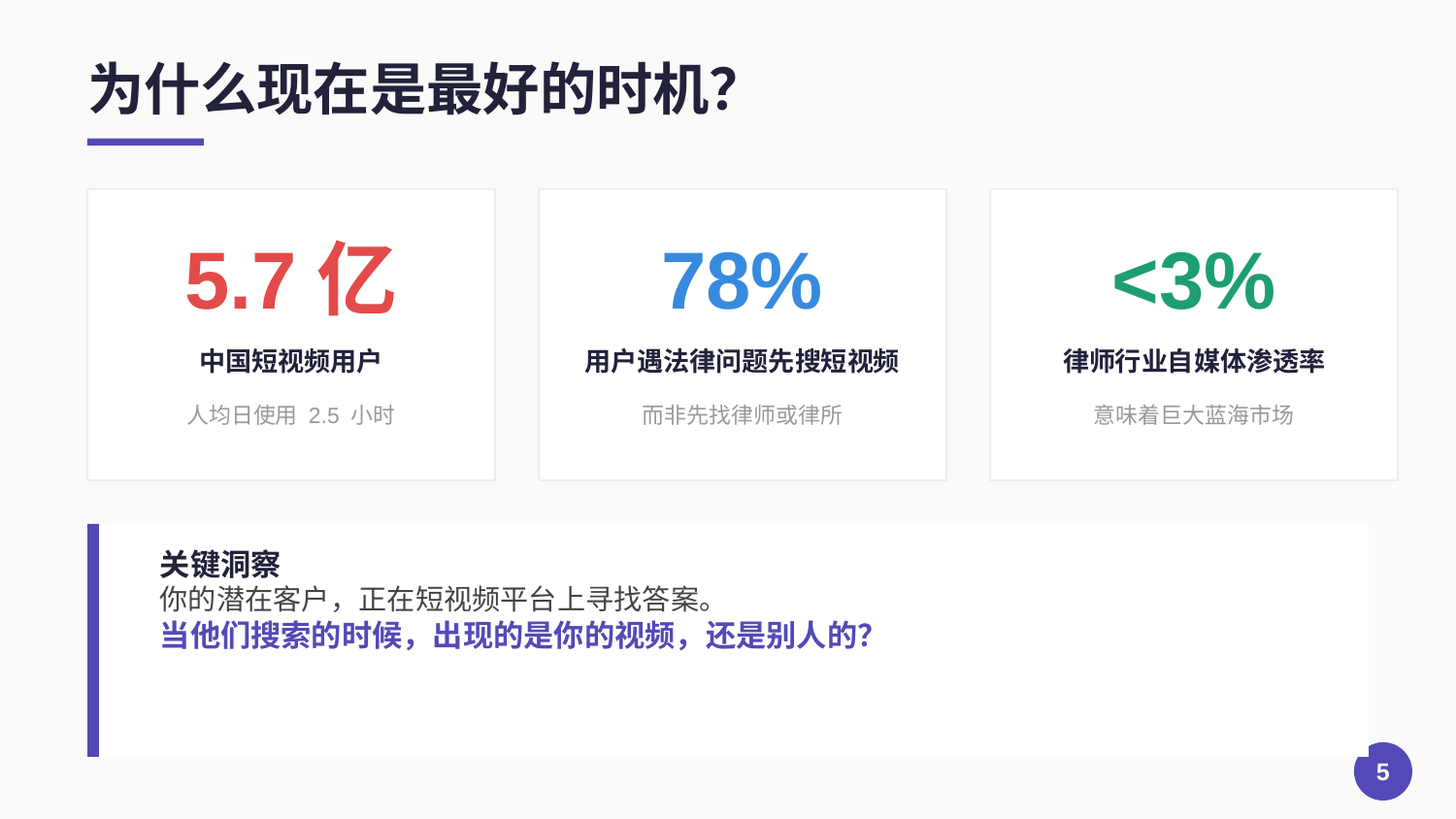

为什么现在是最好的时机？

5.7亿
78%
<3%
中国短视频用户
用户遇法律问题先搜短视频
律师行业自媒体渗透率
人均日使用 2.5 小时
而非先找律师或律所
意味着巨大蓝海市场

关键洞察
你的潜在客户，正在短视频平台上寻找答案。
当他们搜索的时候，出现的是你的视频，还是别人的？

5